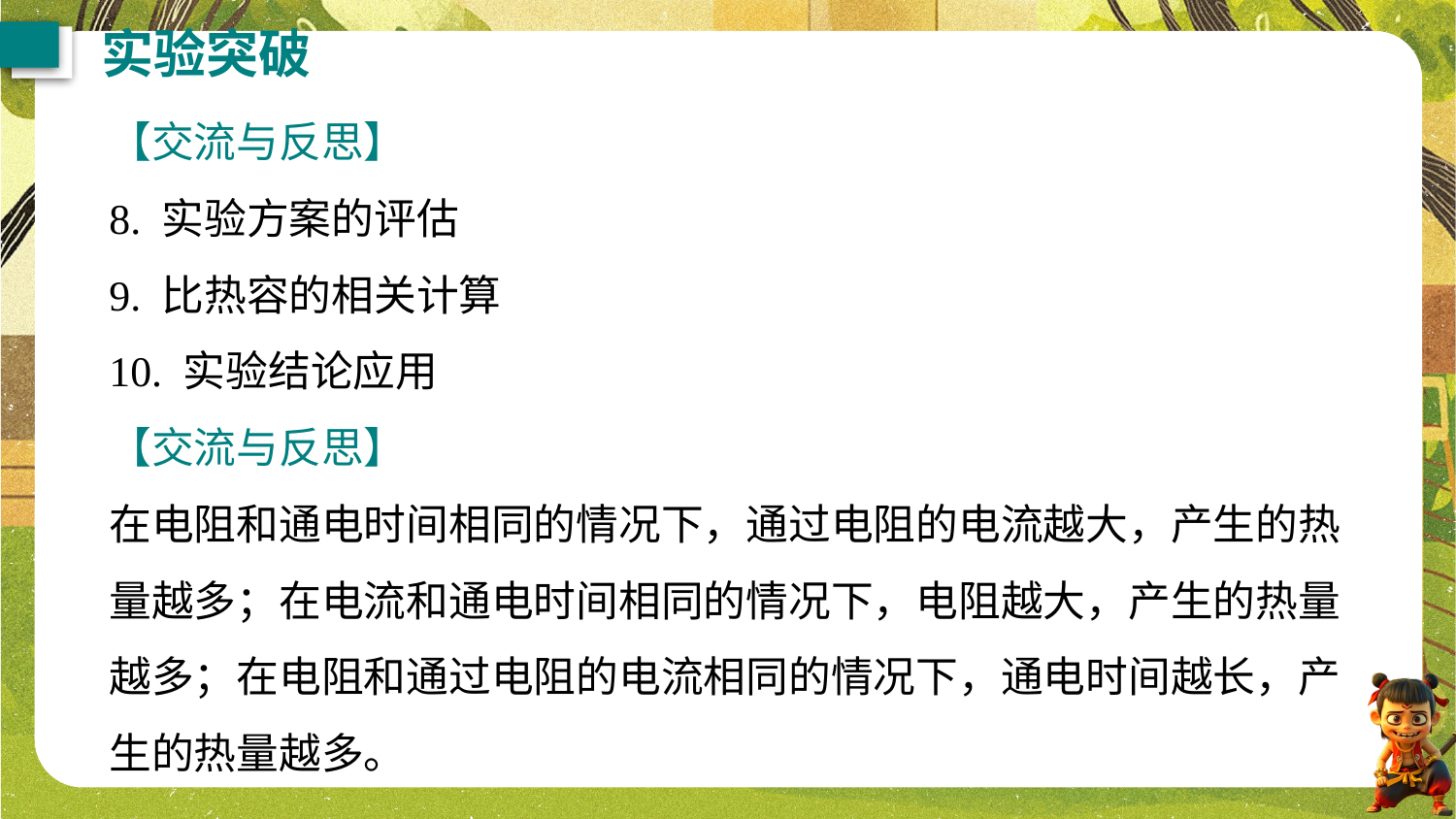

实验突破

【交流与反思】
8. 实验方案的评估
9. 比热容的相关计算
10. 实验结论应用
【交流与反思】
在电阻和通电时间相同的情况下，通过电阻的电流越大，产生的热量越多；在电流和通电时间相同的情况下，电阻越大，产生的热量越多；在电阻和通过电阻的电流相同的情况下，通电时间越长，产生的热量越多。